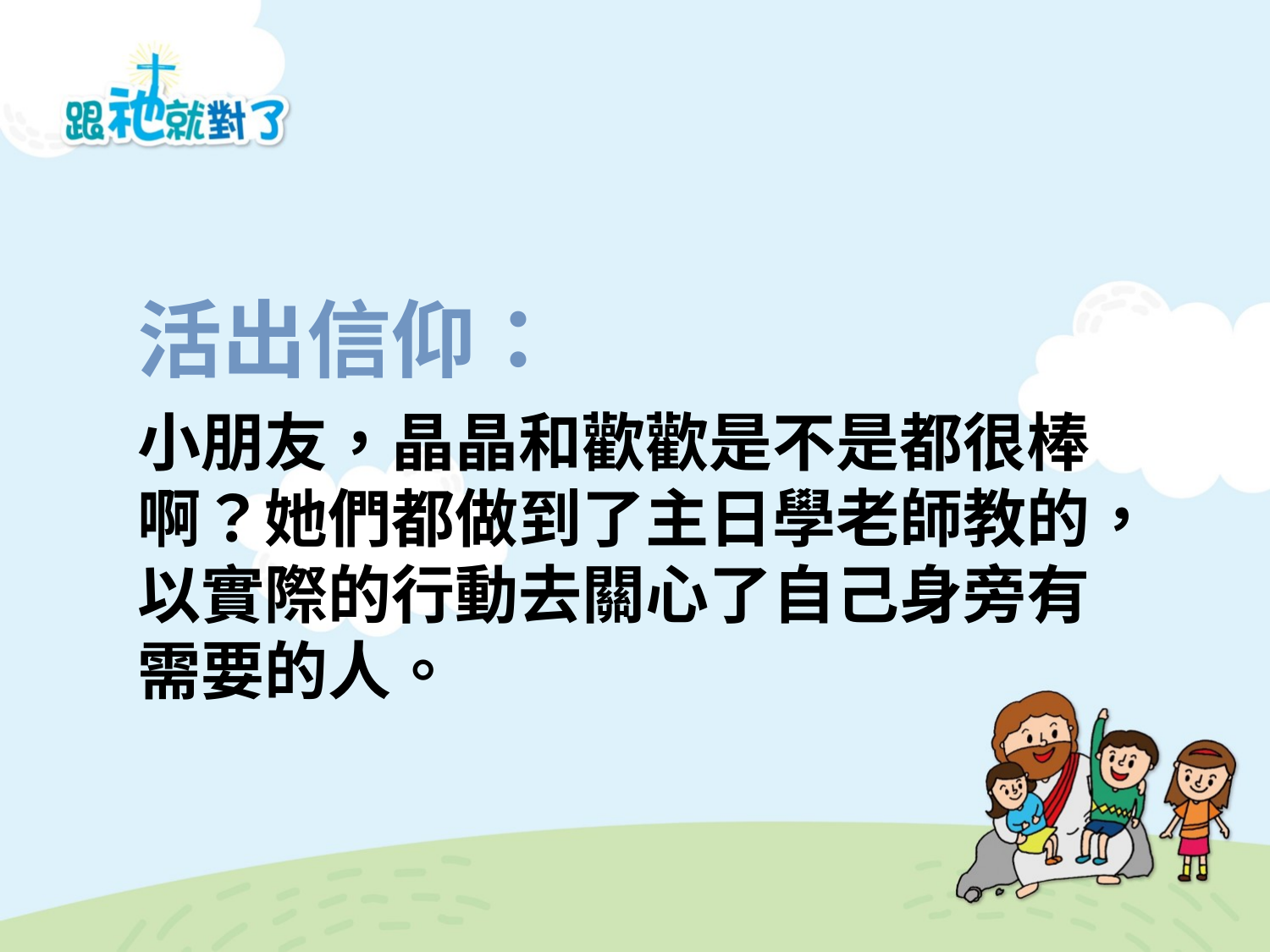

活出信仰：
小朋友，晶晶和歡歡是不是都很棒啊？她們都做到了主日學老師教的，以實際的行動去關心了自己身旁有需要的人。